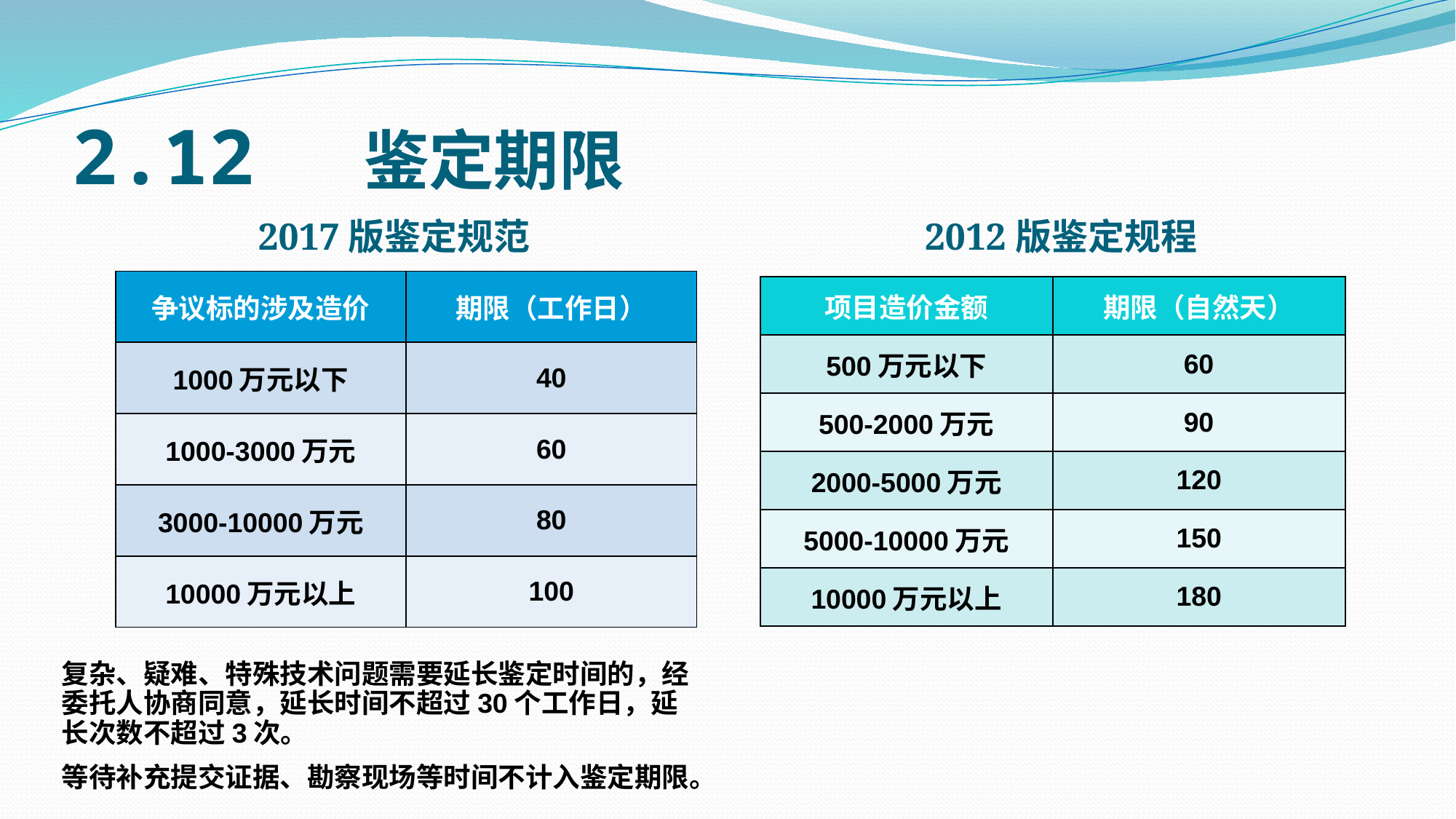

# 2.12  鉴定期限
2017版鉴定规范

2012版鉴定规程

| 争议标的涉及造价 | 期限（工作日） |
| --- | --- |
| 1000万元以下 | 40 |
| 1000-3000万元 | 60 |
| 3000-10000万元 | 80 |
| 10000万元以上 | 100 |
| 项目造价金额 | 期限（自然天） |
| --- | --- |
| 500万元以下 | 60 |
| 500-2000万元 | 90 |
| 2000-5000万元 | 120 |
| 5000-10000万元 | 150 |
| 10000万元以上 | 180 |
复杂、疑难、特殊技术问题需要延长鉴定时间的，经委托人协商同意，延长时间不超过30个工作日，延长次数不超过3次。
等待补充提交证据、勘察现场等时间不计入鉴定期限。